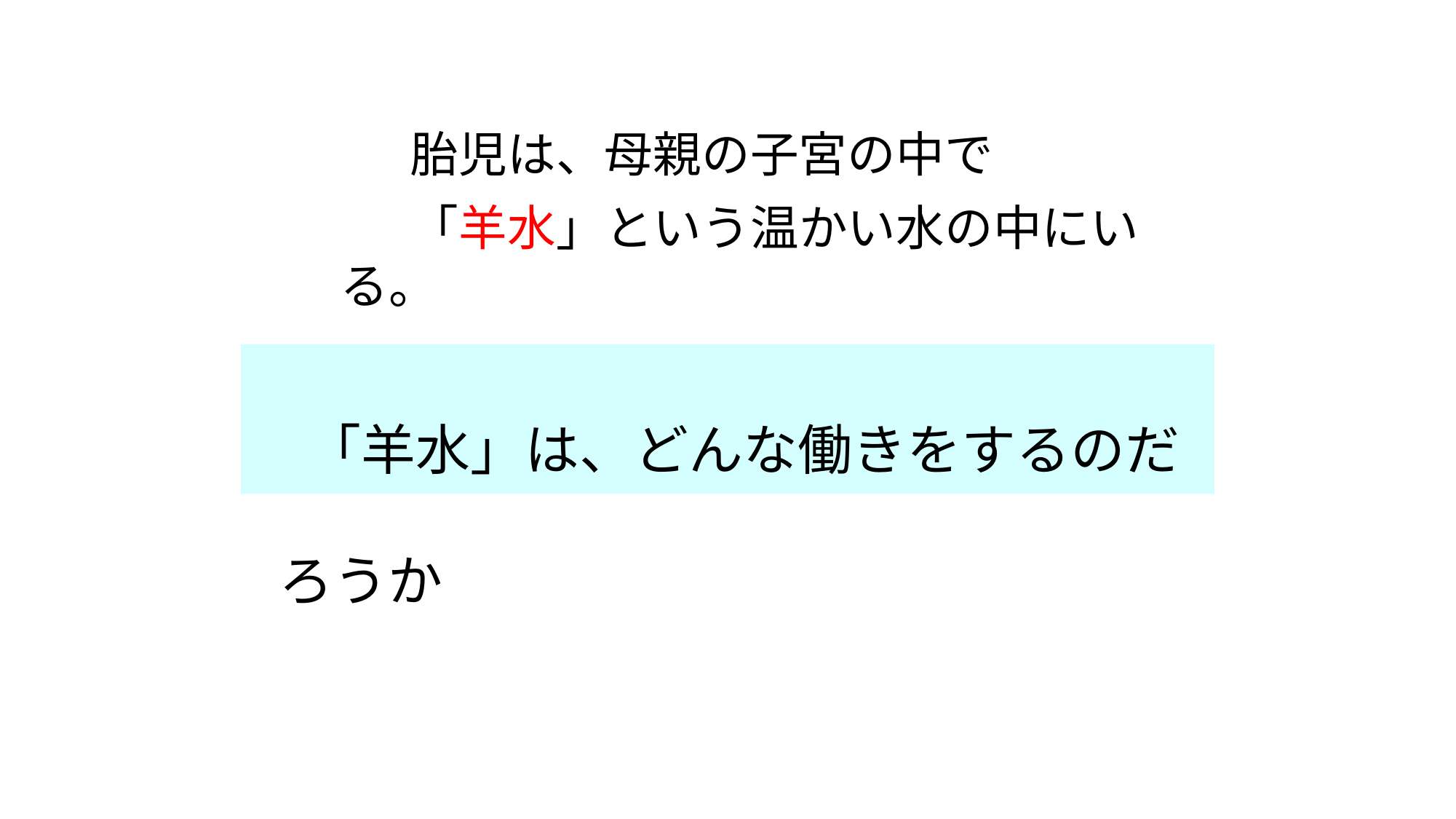

胎児は、母親の子宮の中で
　　「羊水」という温かい水の中にいる。
　「羊水」は、どんな働きをするのだろうか